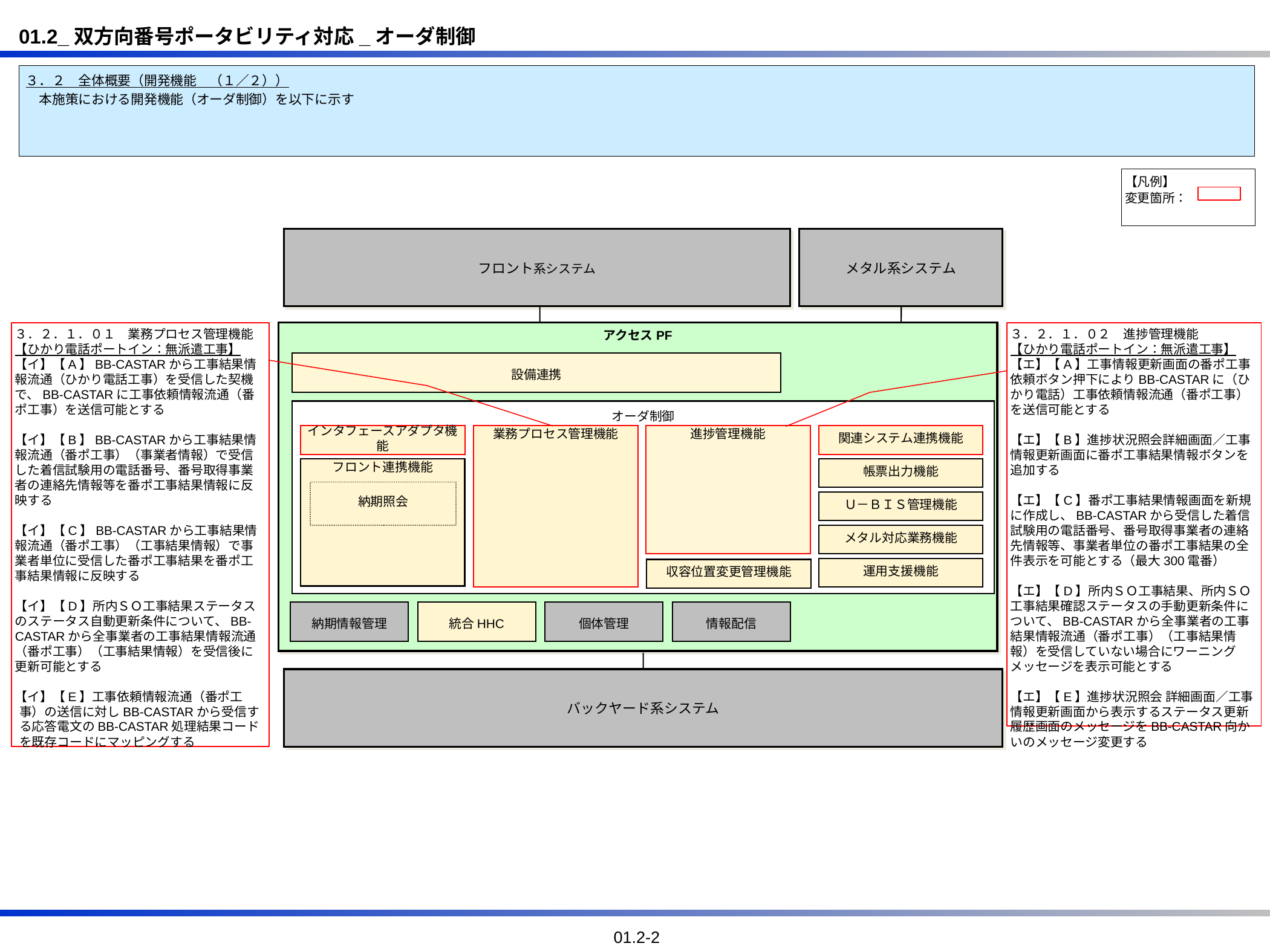

３．２　全体概要（開発機能　（１／２））
　本施策における開発機能（オーダ制御）を以下に示す
【凡例】
変更箇所：

フロント系システム
メタル系システム

３．２．１．０１　業務プロセス管理機能
【ひかり電話ポートイン：無派遣工事】
【イ】【A】BB-CASTARから工事結果情報流通（ひかり電話工事）を受信した契機で、BB-CASTARに工事依頼情報流通（番ポ工事）を送信可能とする

【イ】【B】BB-CASTARから工事結果情報流通（番ポ工事）（事業者情報）で受信した着信試験用の電話番号、番号取得事業者の連絡先情報等を番ポ工事結果情報に反映する

【イ】【C】BB-CASTARから工事結果情報流通（番ポ工事）（工事結果情報）で事業者単位に受信した番ポ工事結果を番ポ工事結果情報に反映する

【イ】【D】所内ＳＯ工事結果ステータスのステータス自動更新条件について、BB-CASTARから全事業者の工事結果情報流通（番ポ工事）（工事結果情報）を受信後に更新可能とする

【イ】【E】工事依頼情報流通（番ポ工事）の送信に対しBB-CASTARから受信する応答電文のBB-CASTAR処理結果コードを既存コードにマッピングする
アクセスPF
３．２．１．０２　進捗管理機能
【ひかり電話ポートイン：無派遣工事】
【エ】【A】工事情報更新画面の番ポ工事依頼ボタン押下によりBB-CASTARに（ひかり電話）工事依頼情報流通（番ポ工事）を送信可能とする

【エ】【B】進捗状況照会詳細画面／工事情報更新画面に番ポ工事結果情報ボタンを追加する

【エ】【C】番ポ工事結果情報画面を新規に作成し、BB-CASTARから受信した着信試験用の電話番号、番号取得事業者の連絡先情報等、事業者単位の番ポ工事結果の全件表示を可能とする（最大300電番）

【エ】【D】所内ＳＯ工事結果、所内ＳＯ工事結果確認ステータスの手動更新条件について、BB-CASTARから全事業者の工事結果情報流通（番ポ工事）（工事結果情報）を受信していない場合にワーニングメッセージを表示可能とする

【エ】【E】進捗状況照会 詳細画面／工事情報更新画面から表示するステータス更新履歴画面のメッセージをBB-CASTAR向かいのメッセージ変更する
設備連携
オーダ制御
インタフェースアダプタ機能
業務プロセス管理機能
進捗管理機能
関連システム連携機能
フロント連携機能
帳票出力機能
納期照会
Ｕ－ＢＩＳ管理機能
メタル対応業務機能
運用支援機能
収容位置変更管理機能
納期情報管理
統合HHC
個体管理
情報配信

バックヤード系システム
01.2-2